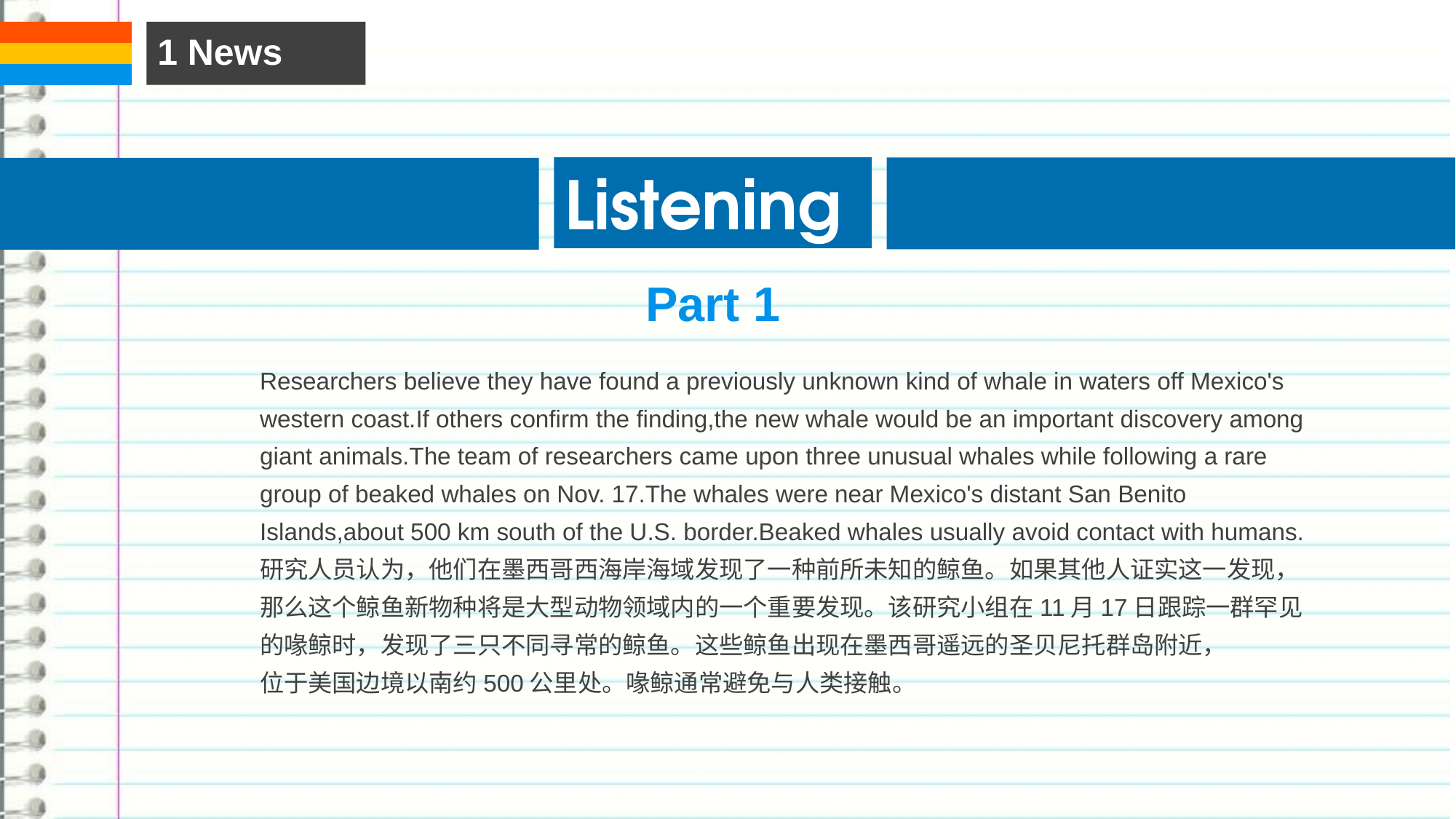

1 News
Listening
Part 1
Researchers believe they have found a previously unknown kind of whale in waters off Mexico's western coast.If others confirm the finding,the new whale would be an important discovery among giant animals.The team of researchers came upon three unusual whales while following a rare group of beaked whales on Nov. 17.The whales were near Mexico's distant San Benito Islands,about 500 km south of the U.S. border.Beaked whales usually avoid contact with humans.
研究人员认为，他们在墨西哥西海岸海域发现了一种前所未知的鲸鱼。如果其他人证实这一发现，
那么这个鲸鱼新物种将是大型动物领域内的一个重要发现。该研究小组在11月17日跟踪一群罕见的喙鲸时，发现了三只不同寻常的鲸鱼。这些鲸鱼出现在墨西哥遥远的圣贝尼托群岛附近，
位于美国边境以南约500公里处。喙鲸通常避免与人类接触。